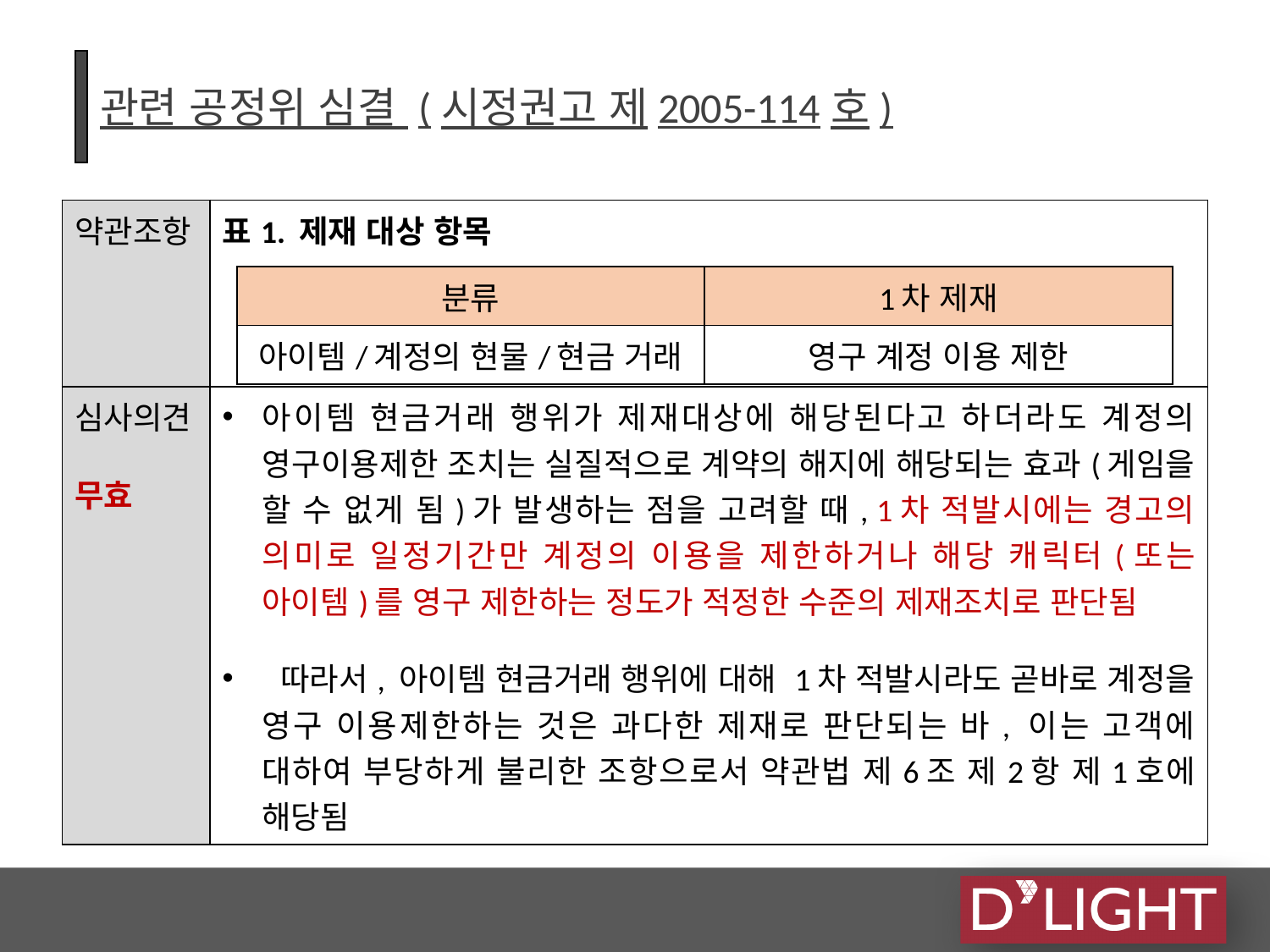

# 관련 공정위 심결 (시정권고 제2005-114호)
| 약관조항 | 표1. 제재 대상 항목 |
| --- | --- |
| 심사의견 무효 | 아이템 현금거래 행위가 제재대상에 해당된다고 하더라도 계정의 영구이용제한 조치는 실질적으로 계약의 해지에 해당되는 효과(게임을 할 수 없게 됨)가 발생하는 점을 고려할 때, 1차 적발시에는 경고의 의미로 일정기간만 계정의 이용을 제한하거나 해당 캐릭터(또는 아이템)를 영구 제한하는 정도가 적정한 수준의 제재조치로 판단됨 따라서, 아이템 현금거래 행위에 대해 1차 적발시라도 곧바로 계정을 영구 이용제한하는 것은 과다한 제재로 판단되는 바, 이는 고객에 대하여 부당하게 불리한 조항으로서 약관법 제6조 제2항 제1호에 해당됨 |
| 분류 | 1차 제재 |
| --- | --- |
| 아이템/계정의 현물/현금 거래 | 영구 계정 이용 제한 |